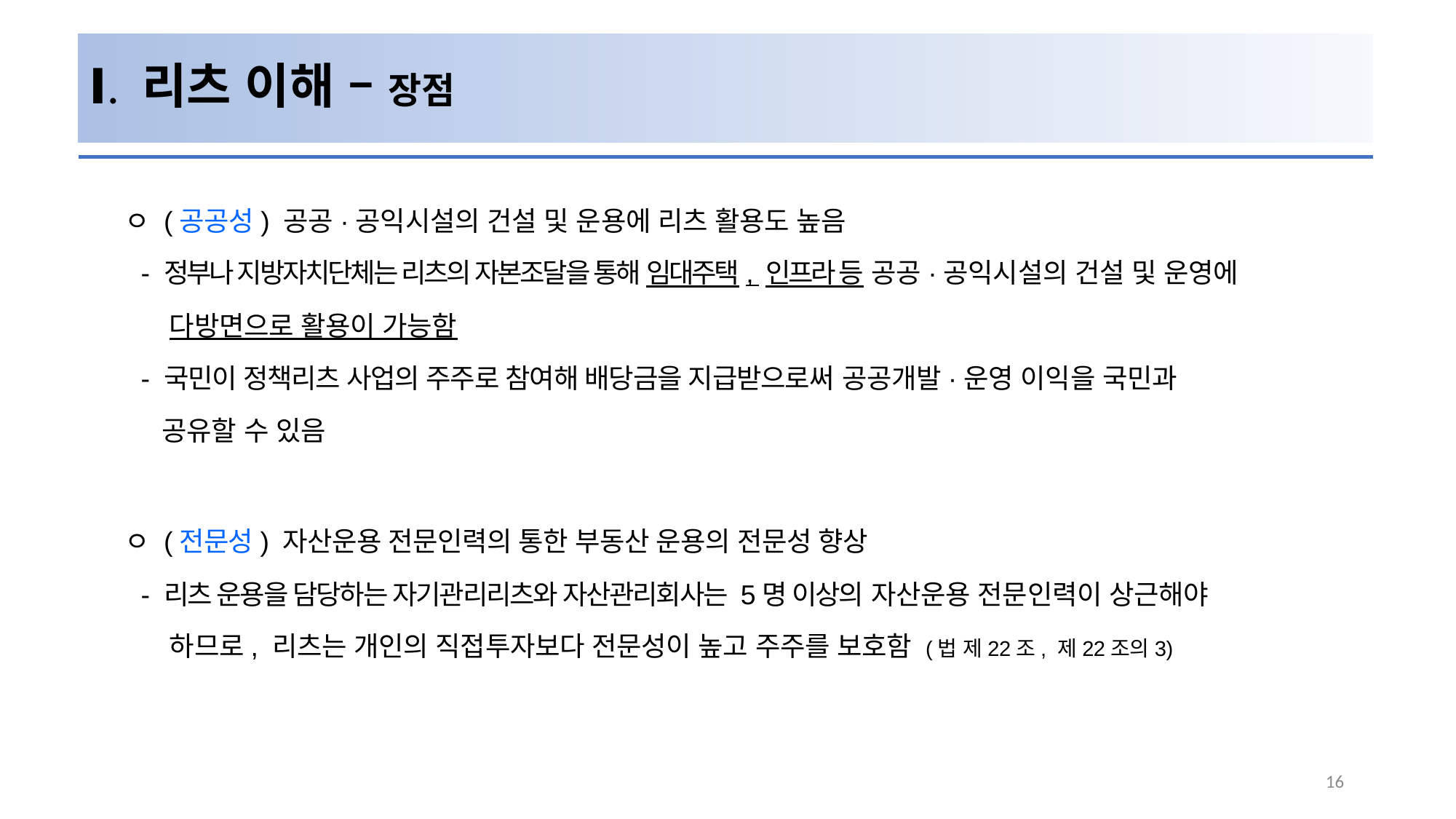

# Ⅰ. 리츠 이해 – 장점
ㅇ (공공성) 공공·공익시설의 건설 및 운용에 리츠 활용도 높음
       - 정부나 지방자치단체는 리츠의 자본조달을 통해 임대주택, 인프라 등 공공·공익시설의 건설 및 운영에
          다방면으로 활용이 가능함
       - 국민이 정책리츠 사업의 주주로 참여해 배당금을 지급받으로써 공공개발·운영 이익을 국민과
         공유할 수 있음

ㅇ (전문성) 자산운용 전문인력의 통한 부동산 운용의 전문성 향상
       - 리츠 운용을 담당하는 자기관리리츠와 자산관리회사는 5명 이상의 자산운용 전문인력이 상근해야
          하므로, 리츠는 개인의 직접투자보다 전문성이 높고 주주를 보호함 (법 제22조, 제22조의3)
16